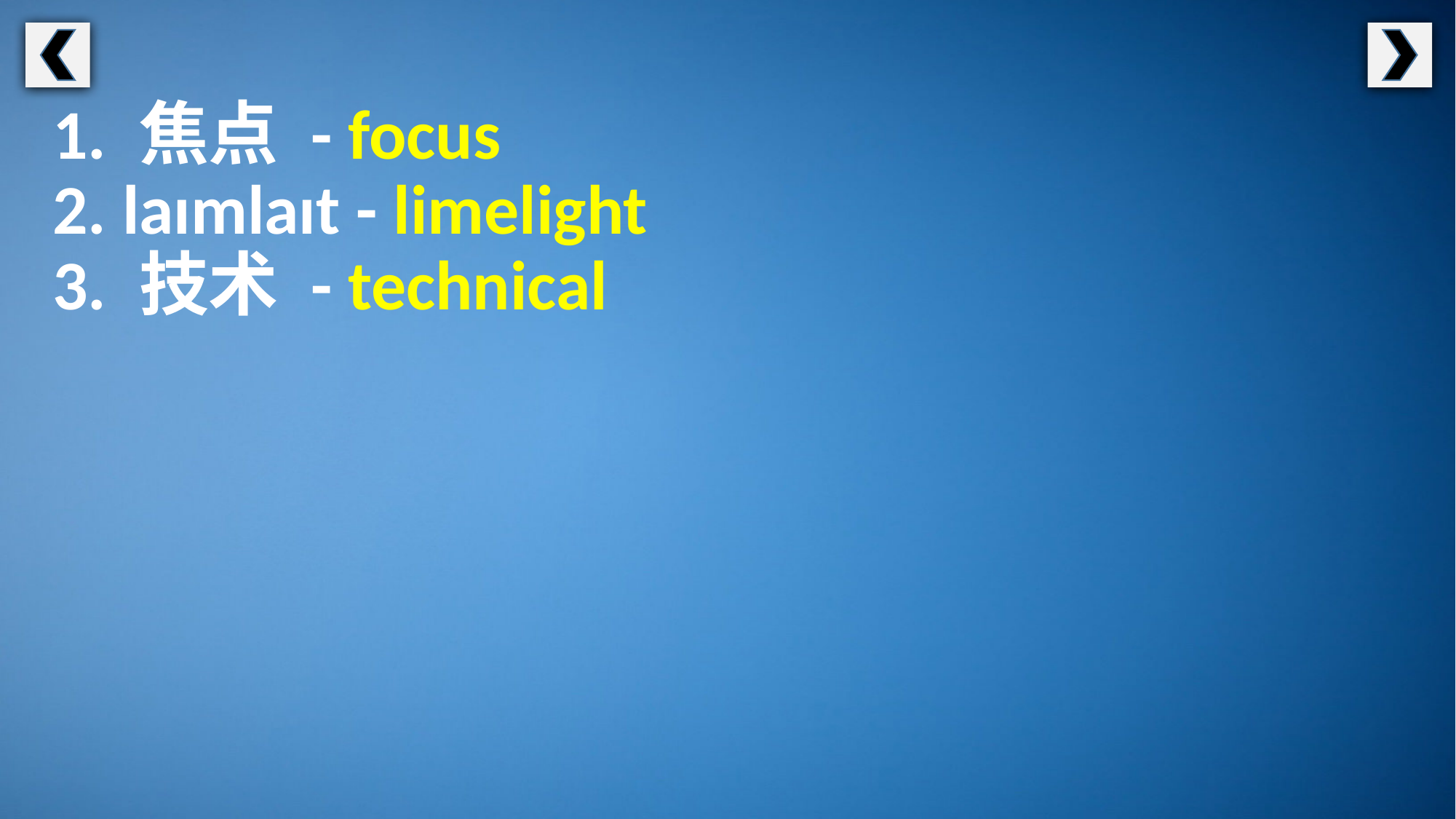

1. 焦点 - focus
2. laɪmlaɪt - limelight
3. 技术 - technical